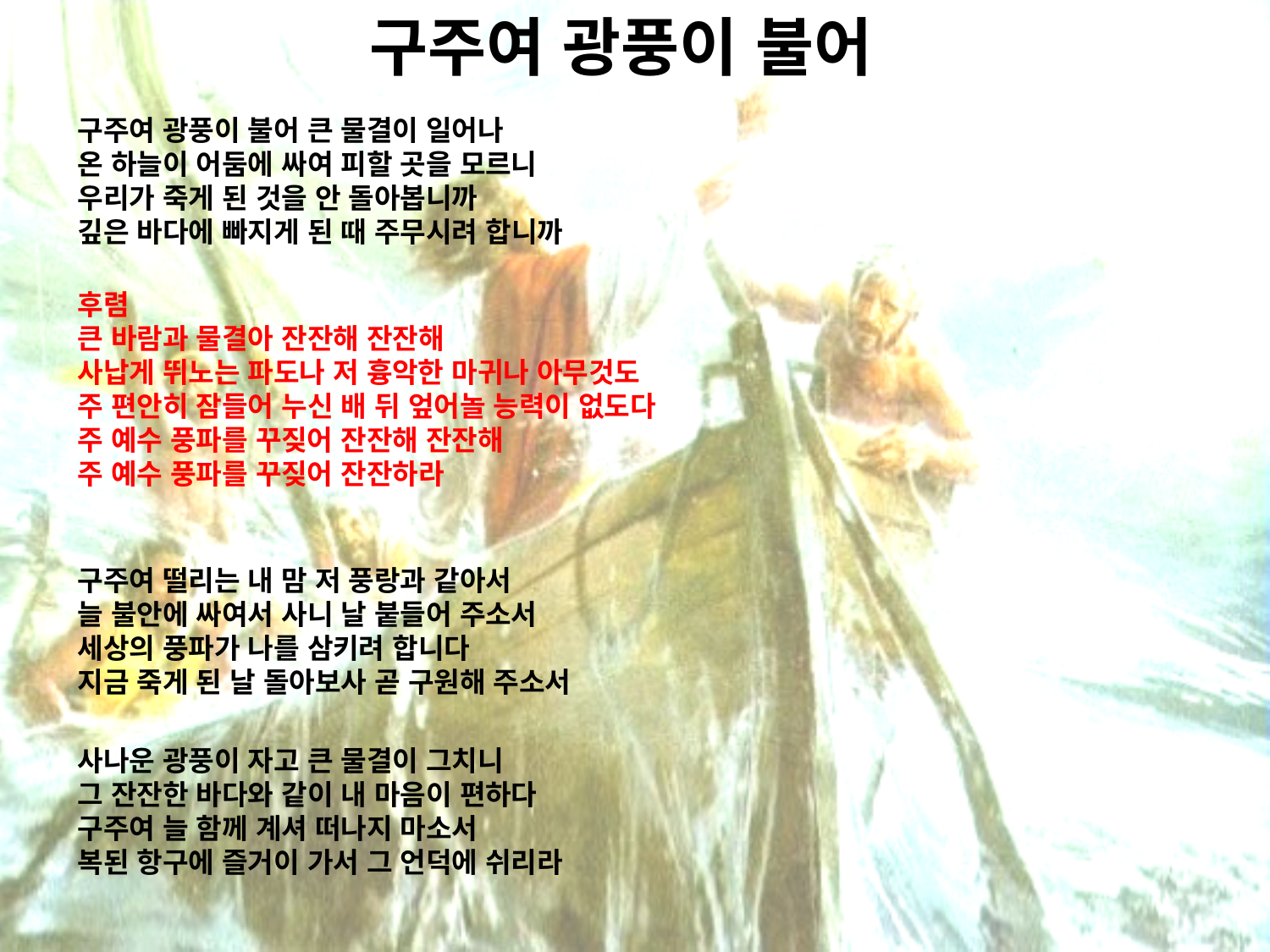

# 구주여 광풍이 불어
구주여 광풍이 불어 큰 물결이 일어나
온 하늘이 어둠에 싸여 피할 곳을 모르니
우리가 죽게 된 것을 안 돌아봅니까
깊은 바다에 빠지게 된 때 주무시려 합니까
후렴
큰 바람과 물결아 잔잔해 잔잔해
사납게 뛰노는 파도나 저 흉악한 마귀나 아무것도
주 편안히 잠들어 누신 배 뒤 엎어놀 능력이 없도다
주 예수 풍파를 꾸짖어 잔잔해 잔잔해
주 예수 풍파를 꾸짖어 잔잔하라
구주여 떨리는 내 맘 저 풍랑과 같아서
늘 불안에 싸여서 사니 날 붙들어 주소서
세상의 풍파가 나를 삼키려 합니다
지금 죽게 된 날 돌아보사 곧 구원해 주소서

사나운 광풍이 자고 큰 물결이 그치니
그 잔잔한 바다와 같이 내 마음이 편하다
구주여 늘 함께 계셔 떠나지 마소서
복된 항구에 즐거이 가서 그 언덕에 쉬리라